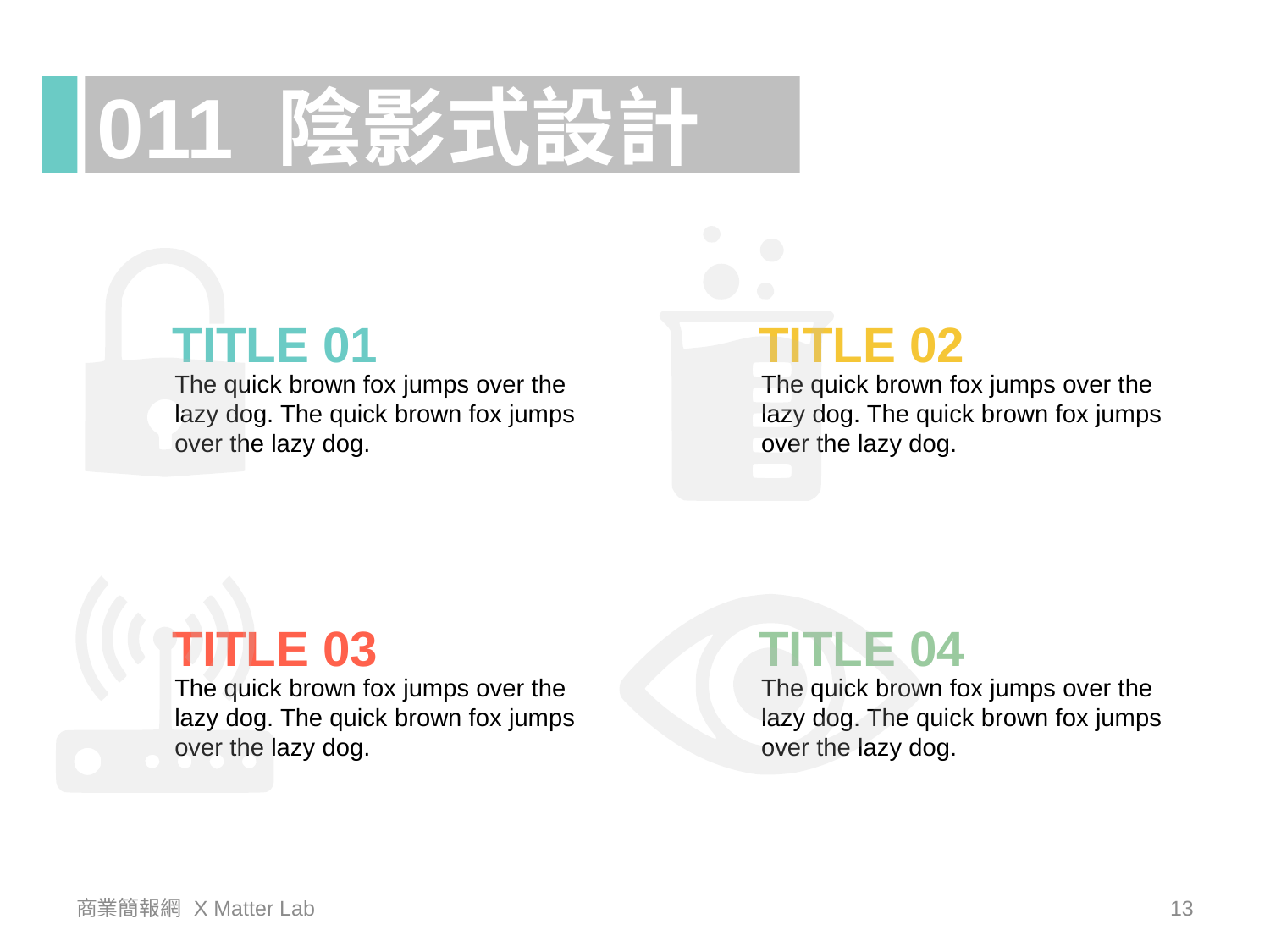

011 陰影式設計

TITLE 01
TITLE 02
The quick brown fox jumps over the lazy dog. The quick brown fox jumps over the lazy dog.
The quick brown fox jumps over the lazy dog. The quick brown fox jumps over the lazy dog.

TITLE 03
TITLE 04
The quick brown fox jumps over the lazy dog. The quick brown fox jumps over the lazy dog.
The quick brown fox jumps over the lazy dog. The quick brown fox jumps over the lazy dog.
商業簡報網 X Matter Lab
13